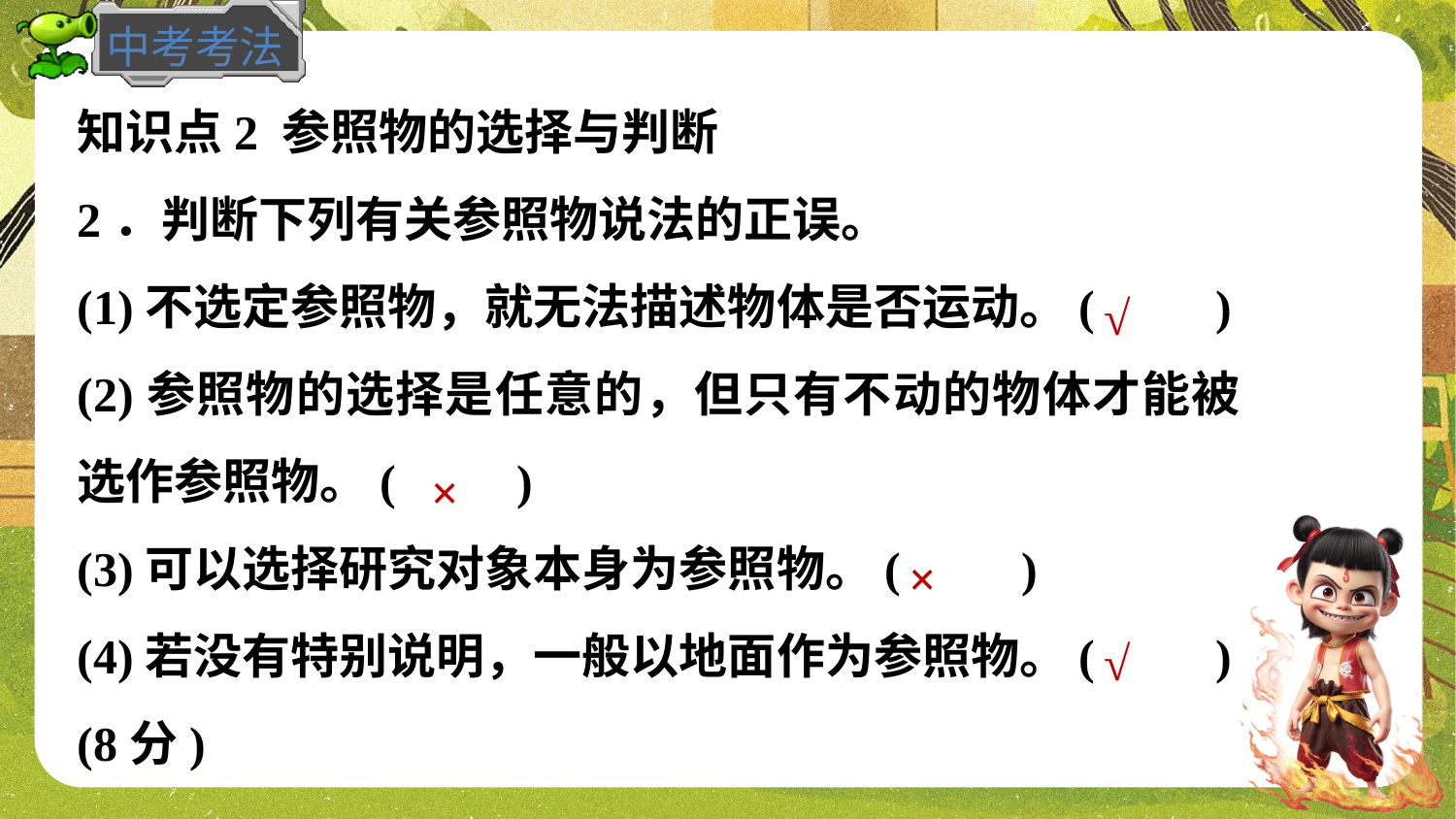

知识点2 参照物的选择与判断
2．判断下列有关参照物说法的正误。
(1)不选定参照物，就无法描述物体是否运动。(　　)
(2)参照物的选择是任意的，但只有不动的物体才能被选作参照物。(　　)
(3)可以选择研究对象本身为参照物。(　　)
(4)若没有特别说明，一般以地面作为参照物。(　　)
(8分)
√
×
×
√